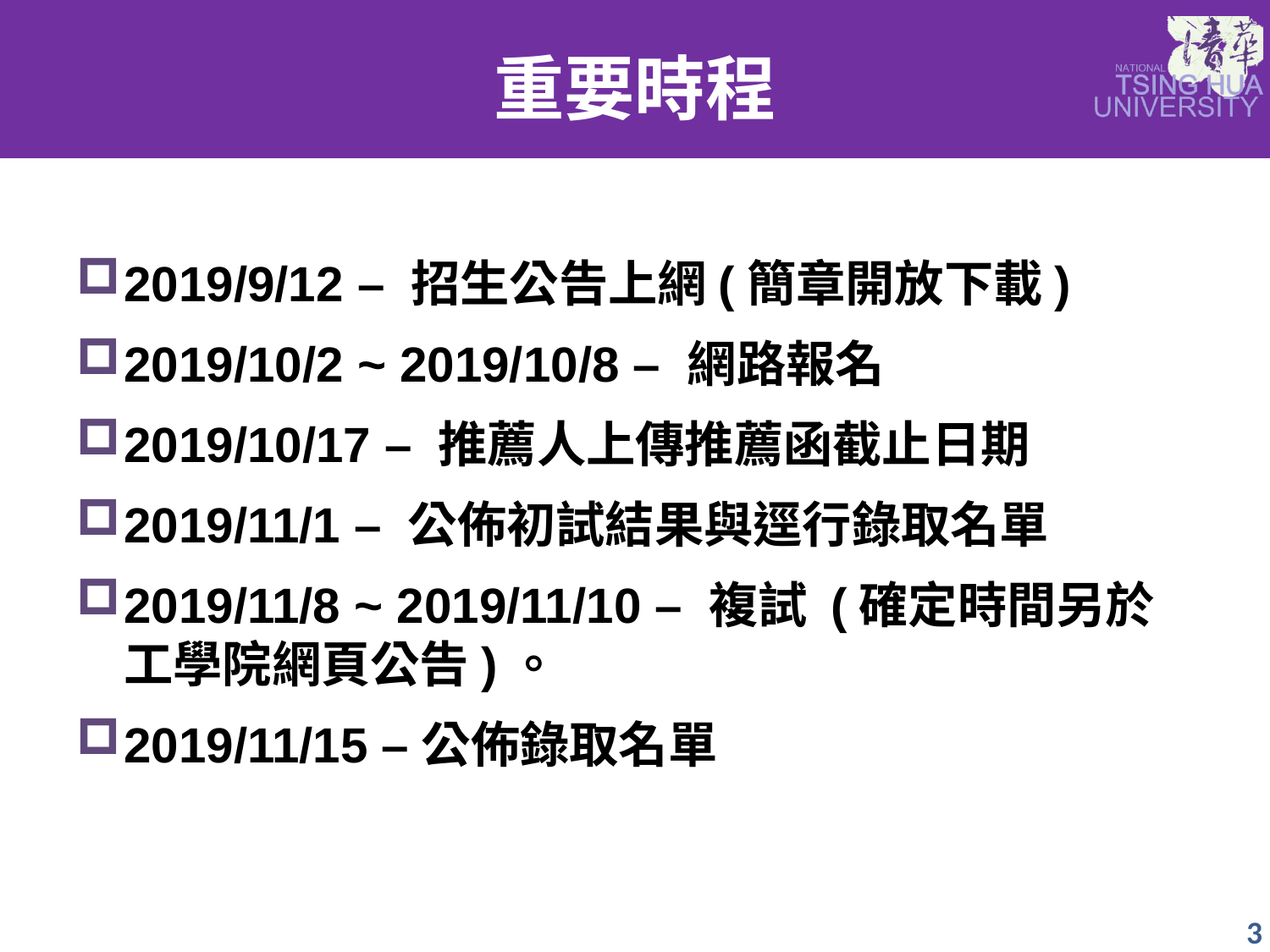

# 重要時程
2019/9/12 – 招生公告上網(簡章開放下載)
2019/10/2 ~ 2019/10/8 – 網路報名
2019/10/17 – 推薦人上傳推薦函截止日期
2019/11/1 – 公佈初試結果與逕行錄取名單
2019/11/8 ~ 2019/11/10 – 複試 (確定時間另於工學院網頁公告)。
2019/11/15 –公佈錄取名單